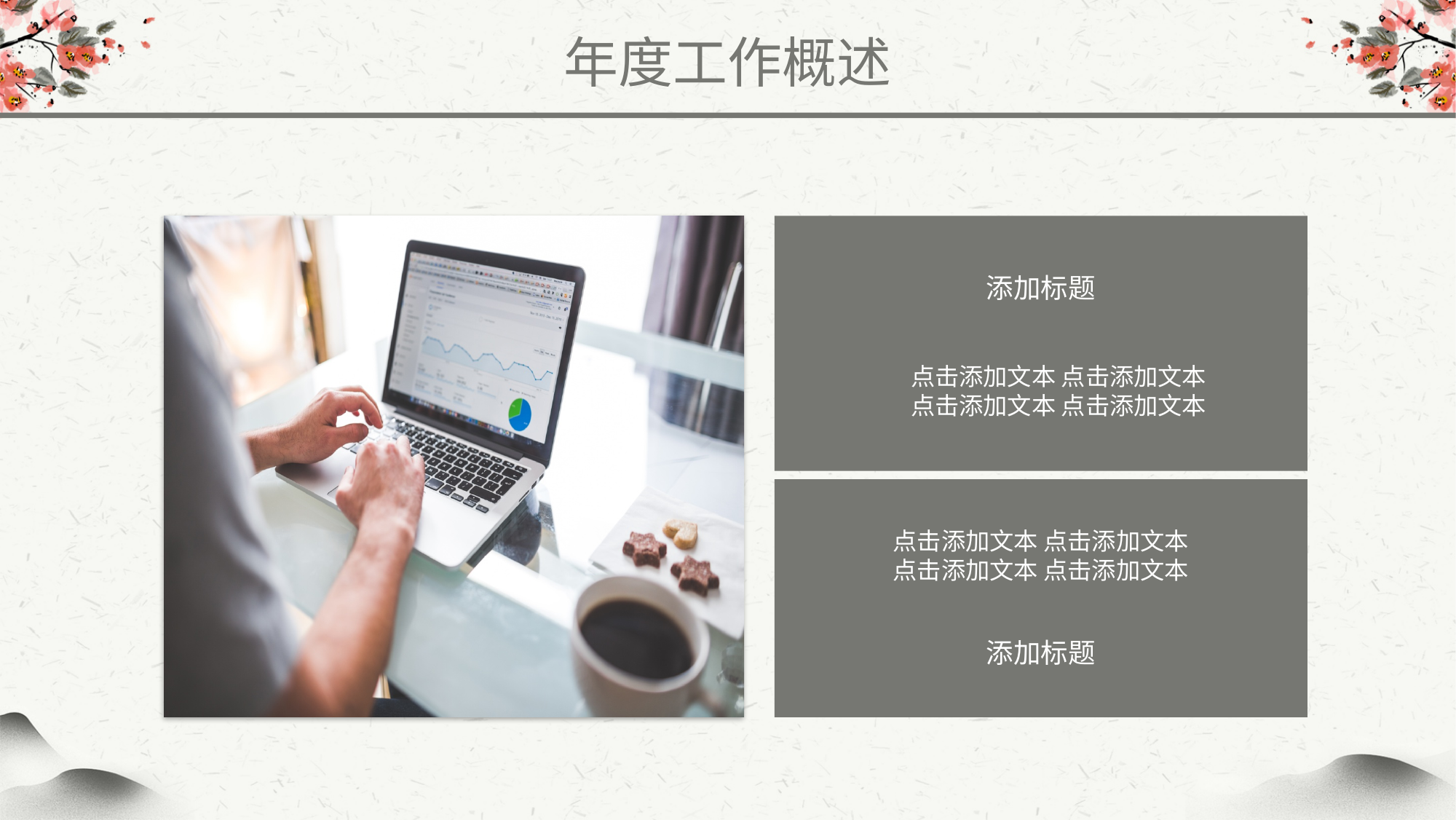

年度工作概述

添加标题
点击添加文本 点击添加文本
点击添加文本 点击添加文本

点击添加文本 点击添加文本
点击添加文本 点击添加文本
添加标题